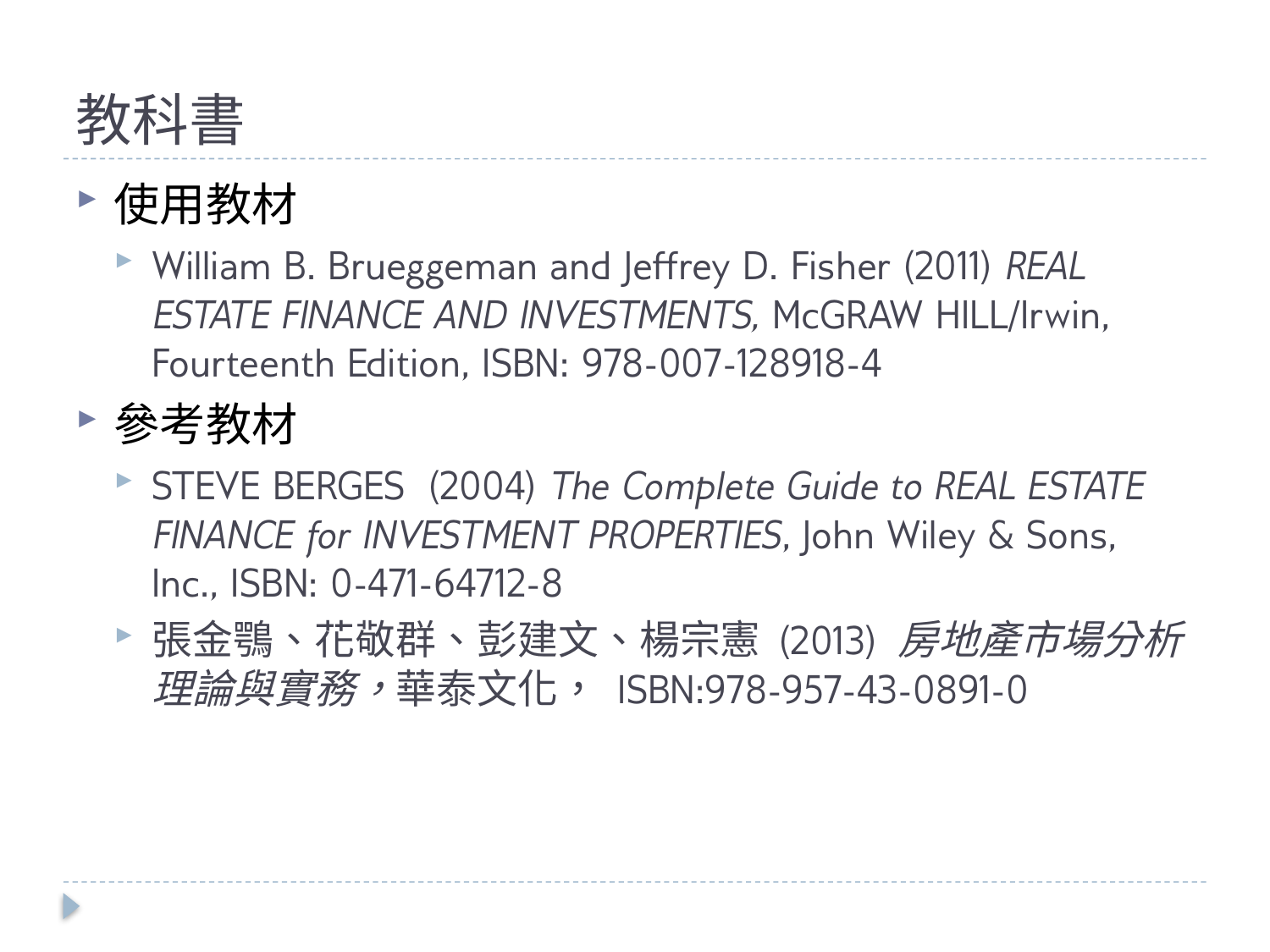

# 教科書
使用教材
William B. Brueggeman and Jeffrey D. Fisher (2011) REAL ESTATE FINANCE AND INVESTMENTS, McGRAW HILL/Irwin, Fourteenth Edition, ISBN: 978-007-128918-4
參考教材
STEVE BERGES  (2004) The Complete Guide to REAL ESTATE FINANCE for INVESTMENT PROPERTIES, John Wiley & Sons, Inc., ISBN: 0-471-64712-8
張金鶚、花敬群、彭建文、楊宗憲 (2013) 房地產市場分析理論與實務，華泰文化， ISBN:978-957-43-0891-0